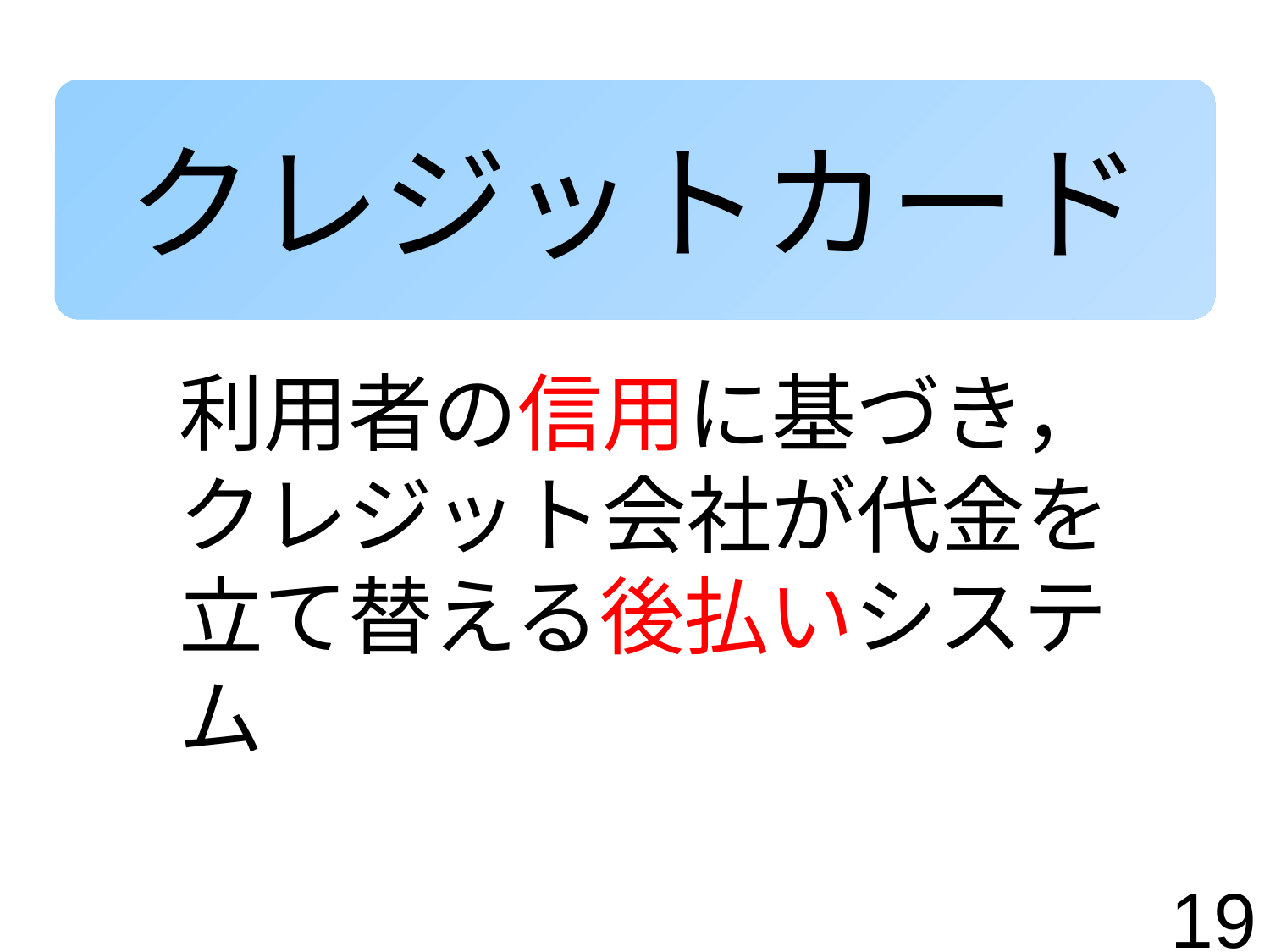

クレジットカード
利用者の信用に基づき，
クレジット会社が代金を
立て替える後払いシステム
19